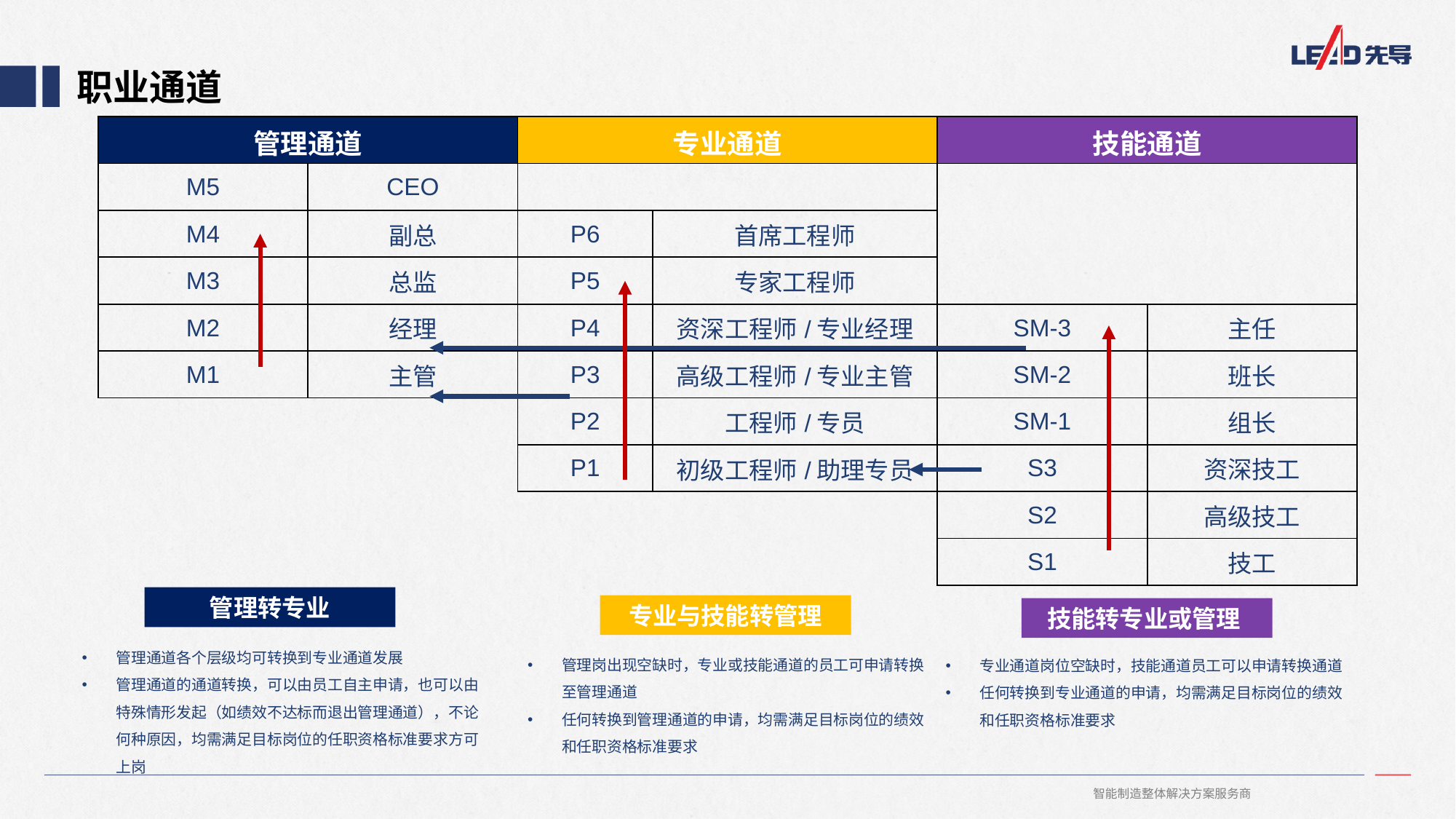

职业通道

| 管理通道 |  | 专业通道 |  | 技能通道 |  |
| --- | --- | --- | --- | --- | --- |
| M5 | CEO |  |  |  |  |
| M4 | 副总 | P6 | 首席工程师 |  |  |
| M3 | 总监 | P5 | 专家工程师 |  |  |
| M2 | 经理 | P4 | 资深工程师/专业经理 | SM-3 | 主任 |
| M1 | 主管 | P3 | 高级工程师/专业主管 | SM-2 | 班长 |
|  |  | P2 | 工程师/专员 | SM-1 | 组长 |
|  |  | P1 | 初级工程师/助理专员 | S3 | 资深技工 |
|  |  |  |  | S2 | 高级技工 |
|  |  |  |  | S1 | 技工 |
管理转专业
专业与技能转管理
技能转专业或管理
管理通道各个层级均可转换到专业通道发展
管理通道的通道转换，可以由员工自主申请，也可以由特殊情形发起（如绩效不达标而退出管理通道），不论何种原因，均需满足目标岗位的任职资格标准要求方可上岗
管理岗出现空缺时，专业或技能通道的员工可申请转换至管理通道
任何转换到管理通道的申请，均需满足目标岗位的绩效和任职资格标准要求
专业通道岗位空缺时，技能通道员工可以申请转换通道
任何转换到专业通道的申请，均需满足目标岗位的绩效和任职资格标准要求